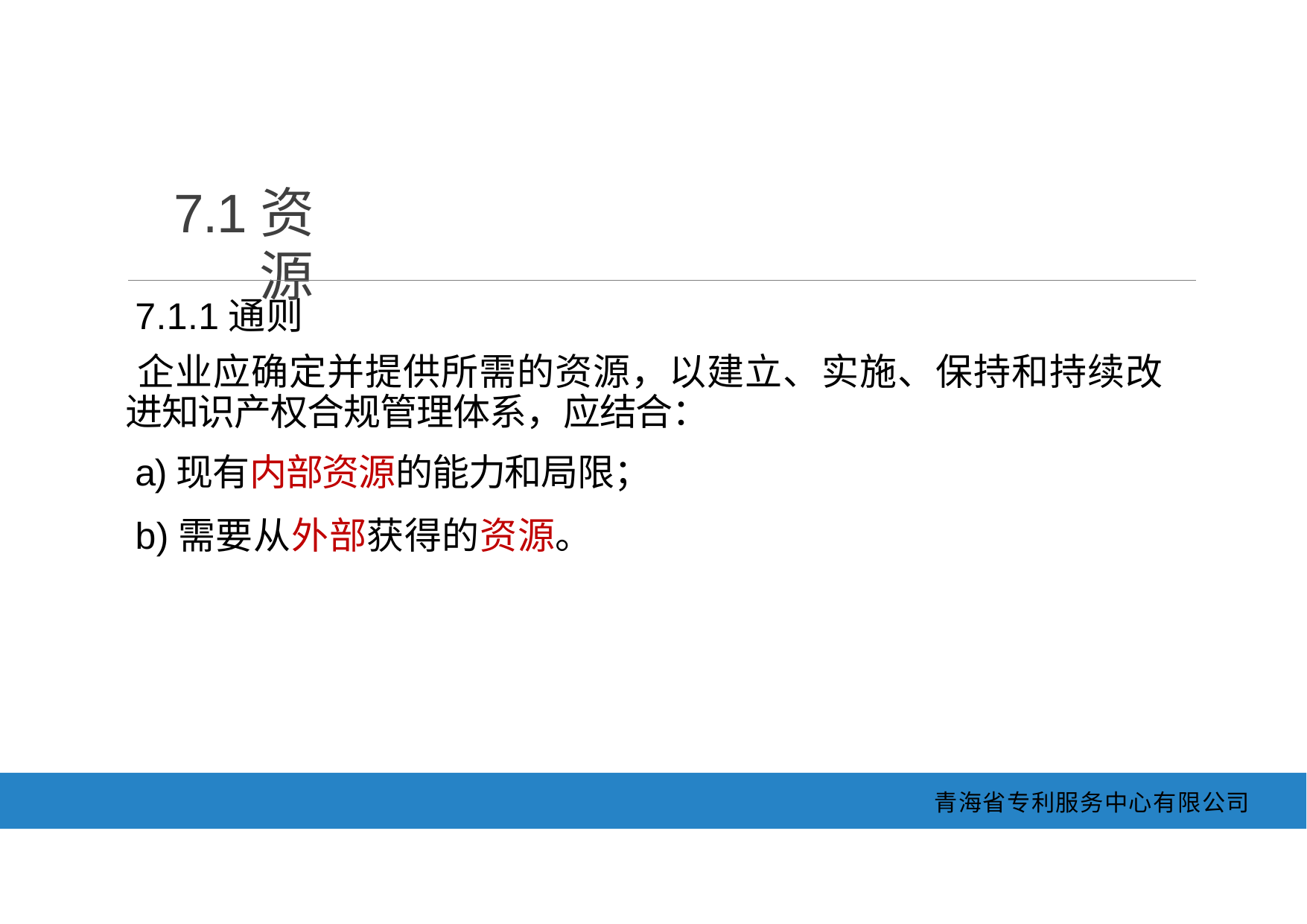

7.1资源

7.1.1通则
企业应确定并提供所需的资源，以建立、实施、保持和持续改
进知识产权合规管理体系，应结合：
a)现有内部资源的能力和局限；

b)需要从外部获得的资源。

青海省专利服务中心有限公司